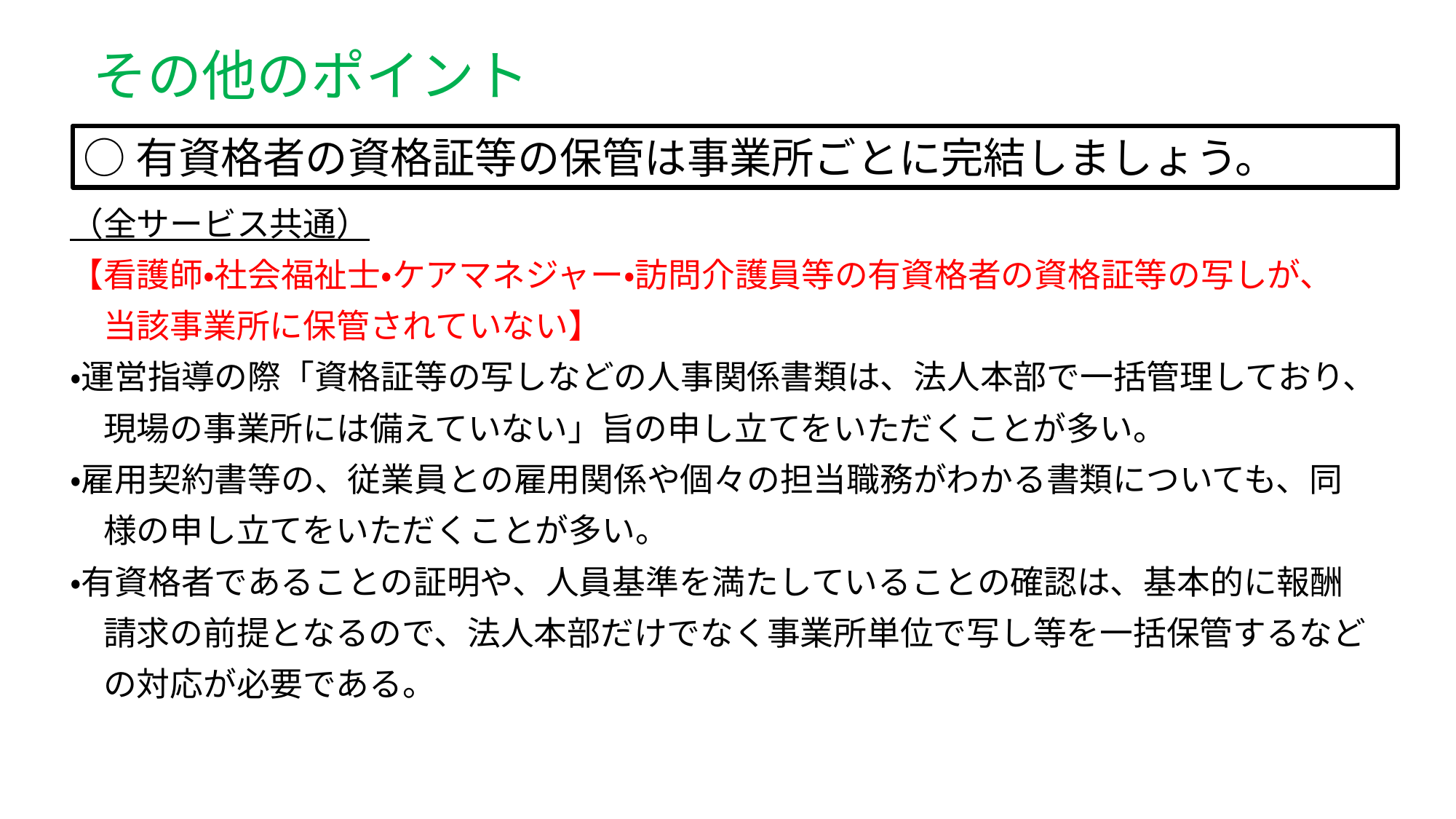

# その他のポイント
○有資格者の資格証等の保管は事業所ごとに完結しましょう。
（全サービス共通）
【看護師・社会福祉士・ケアマネジャー・訪問介護員等の有資格者の資格証等の写しが、
　当該事業所に保管されていない】
・運営指導の際「資格証等の写しなどの人事関係書類は、法人本部で一括管理しており、
　現場の事業所には備えていない」旨の申し立てをいただくことが多い。
・雇用契約書等の、従業員との雇用関係や個々の担当職務がわかる書類についても、同
　様の申し立てをいただくことが多い。
・有資格者であることの証明や、人員基準を満たしていることの確認は、基本的に報酬
　請求の前提となるので、法人本部だけでなく事業所単位で写し等を一括保管するなど
　の対応が必要である。